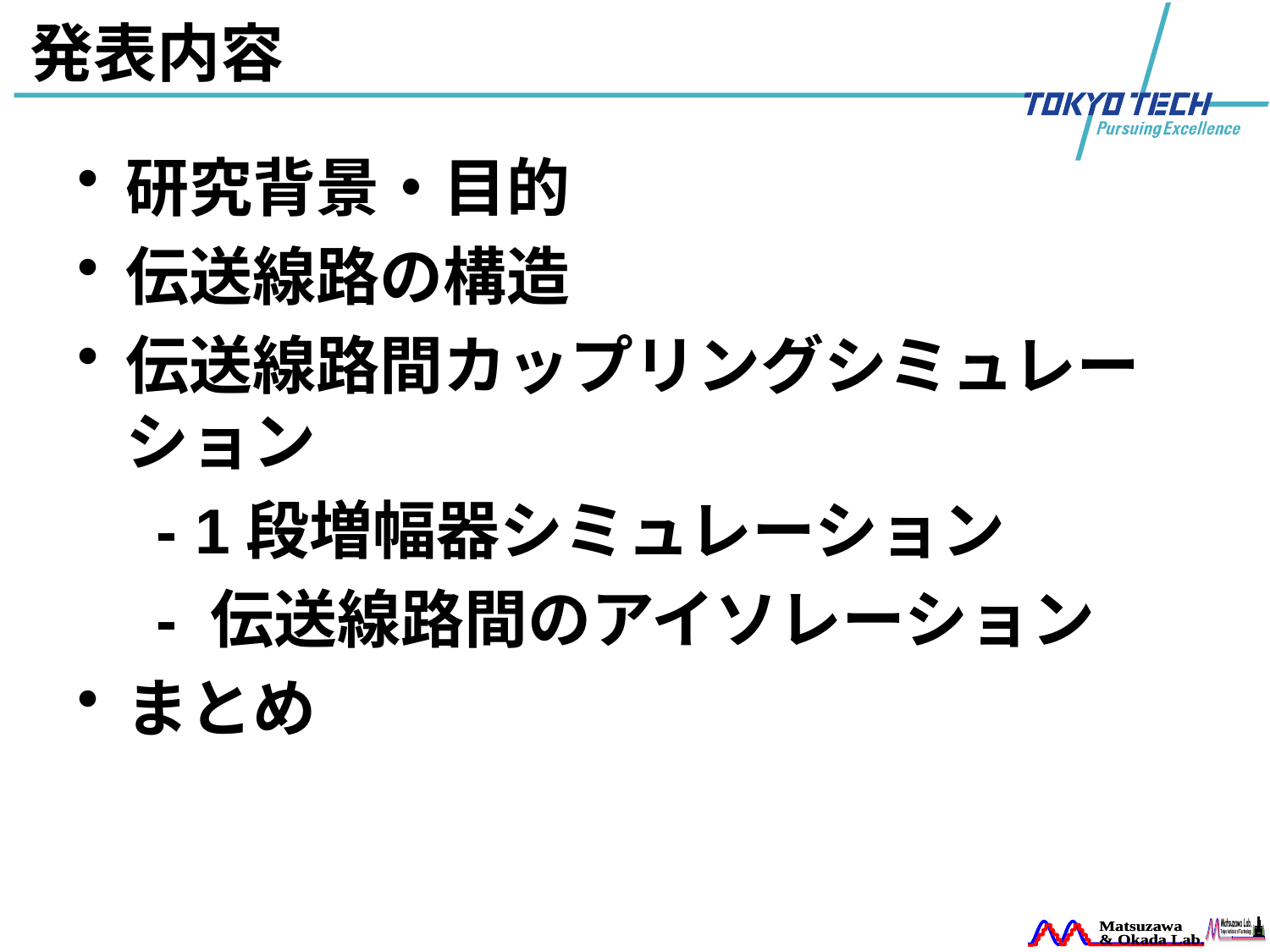

# 発表内容
研究背景・目的
伝送線路の構造
伝送線路間カップリングシミュレーション
　- 1段増幅器シミュレーション
　- 伝送線路間のアイソレーション
まとめ